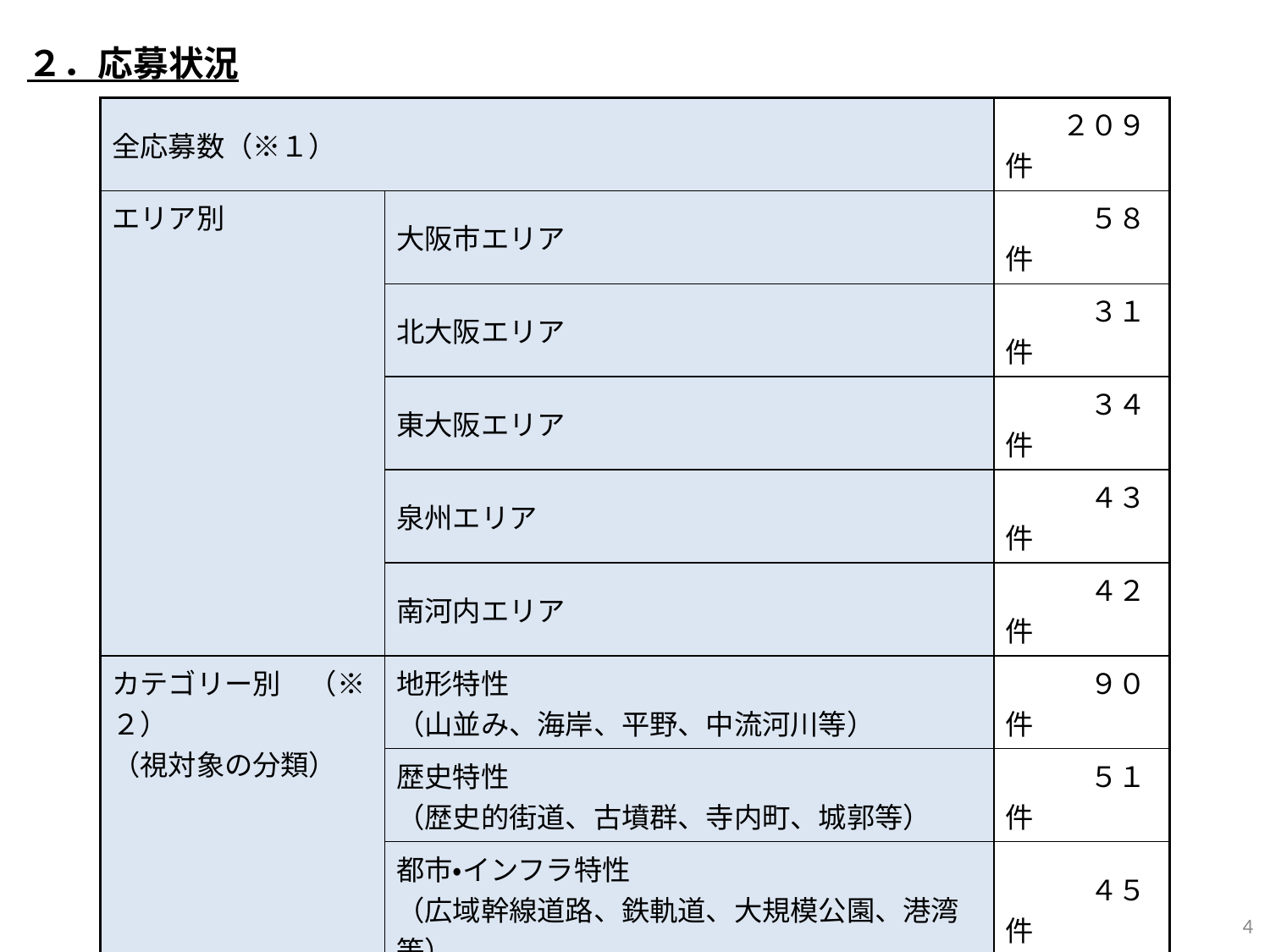

２．応募状況

（※１）応募数には、応募のあった除外物件（府外）１件を含む
（※２） 「都市景観ビジョン・大阪」における 大阪の主な景観上重要な要素 で分類
| 全応募数（※１） |  | ２０９ 件 |
| --- | --- | --- |
| エリア別 | 大阪市エリア | ５８ 件 |
|  | 北大阪エリア | ３１ 件 |
|  | 東大阪エリア | ３４ 件 |
|  | 泉州エリア | ４３ 件 |
|  | 南河内エリア | ４２ 件 |
| カテゴリー別　（※２） （視対象の分類） | 地形特性 （山並み、海岸、平野、中流河川等） | ９０ 件 |
|  | 歴史特性 （歴史的街道、古墳群、寺内町、城郭等） | ５１ 件 |
|  | 都市・インフラ特性 （広域幹線道路、鉄軌道、大規模公園、港湾等） | ４５ 件 |
|  | 土地利用特性 （超高層ビル群、工業用地、大規模建築物等） | ２２ 件 |
4